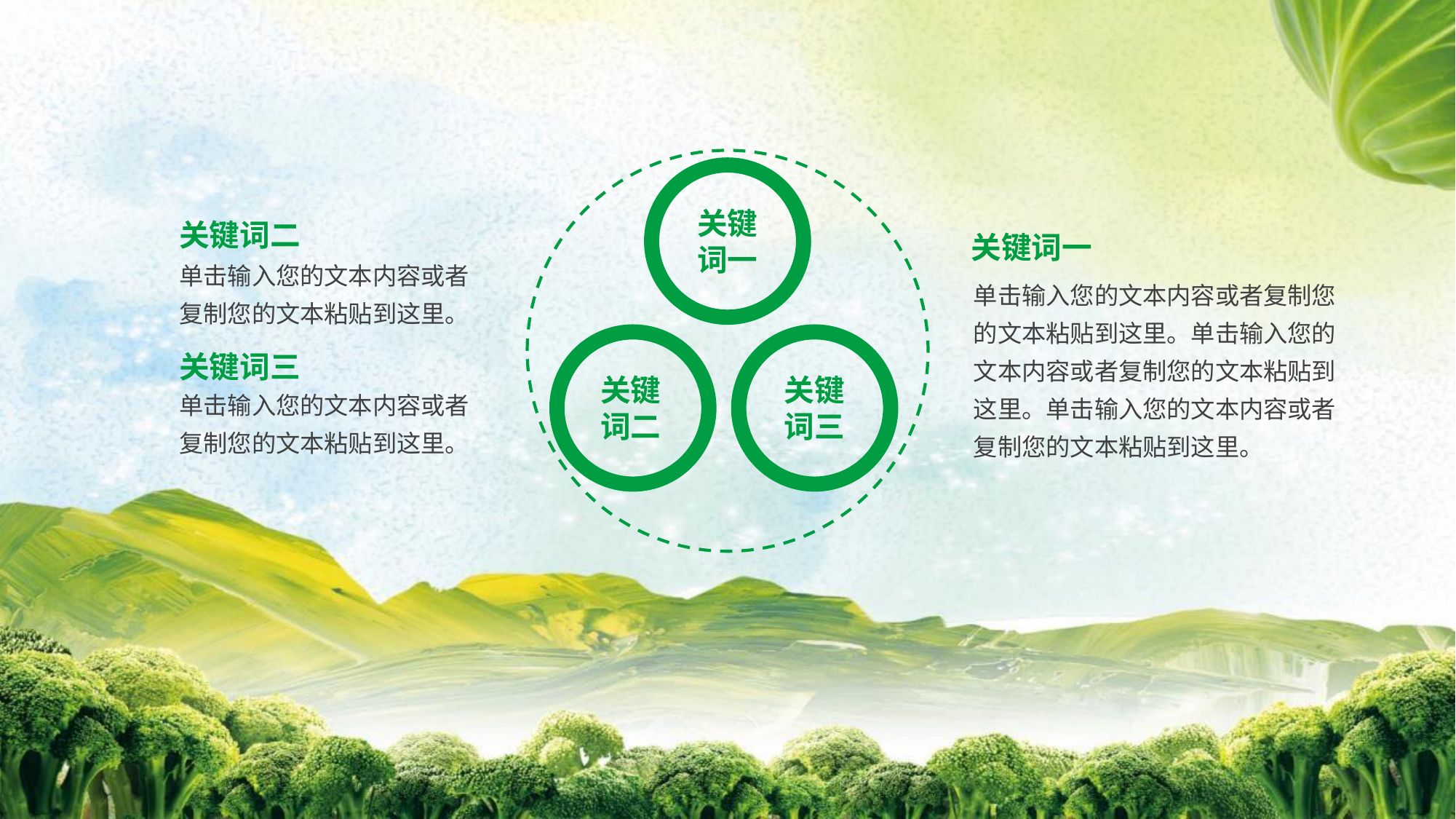

关键词一

关键词二
关键词三
关键词二
关键词一
单击输入您的文本内容或者复制您的文本粘贴到这里。
单击输入您的文本内容或者复制您的文本粘贴到这里。单击输入您的文本内容或者复制您的文本粘贴到这里。单击输入您的文本内容或者复制您的文本粘贴到这里。
关键词三
单击输入您的文本内容或者复制您的文本粘贴到这里。